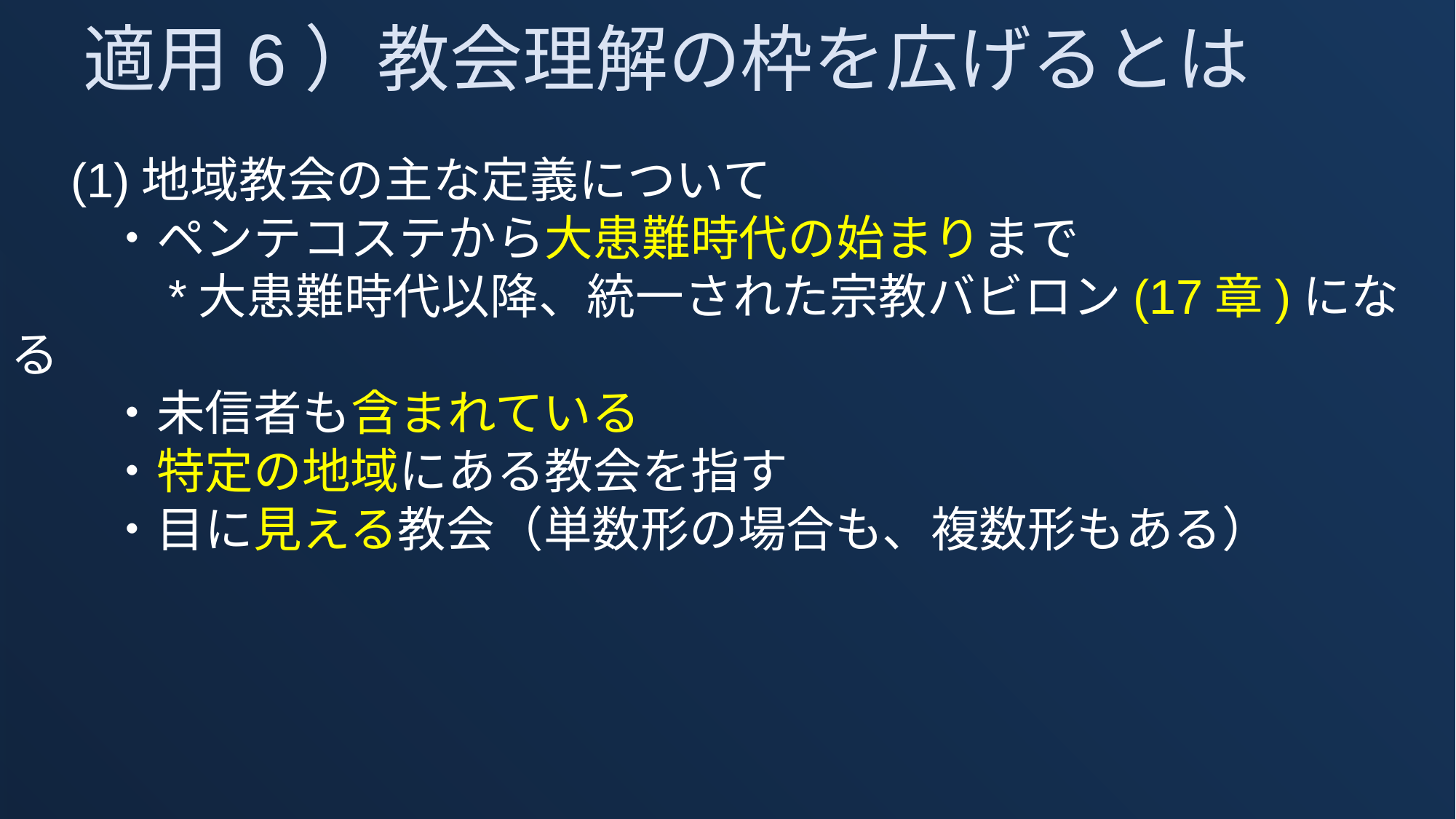

適用6）教会理解の枠を広げるとは
　(1)地域教会の主な定義について
　　・ペンテコステから大患難時代の始まりまで
　　　*大患難時代以降、統一された宗教バビロン(17章)になる
　　・未信者も含まれている
　　・特定の地域にある教会を指す
　　・目に見える教会（単数形の場合も、複数形もある）